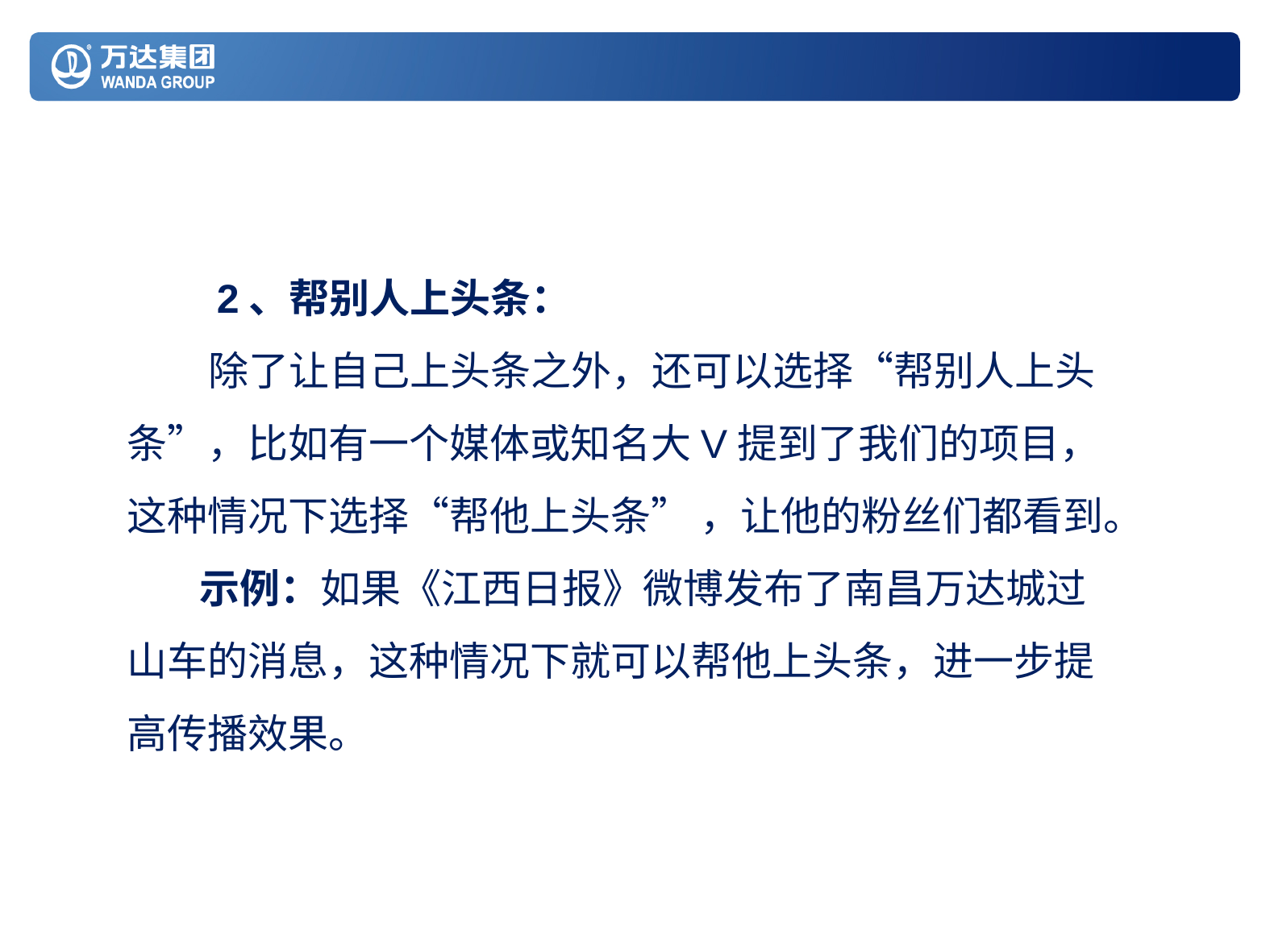

2、帮别人上头条：
        除了让自己上头条之外，还可以选择“帮别人上头条”，比如有一个媒体或知名大V提到了我们的项目，这种情况下选择“帮他上头条” ，让他的粉丝们都看到。
       示例：如果《江西日报》微博发布了南昌万达城过山车的消息，这种情况下就可以帮他上头条，进一步提高传播效果。